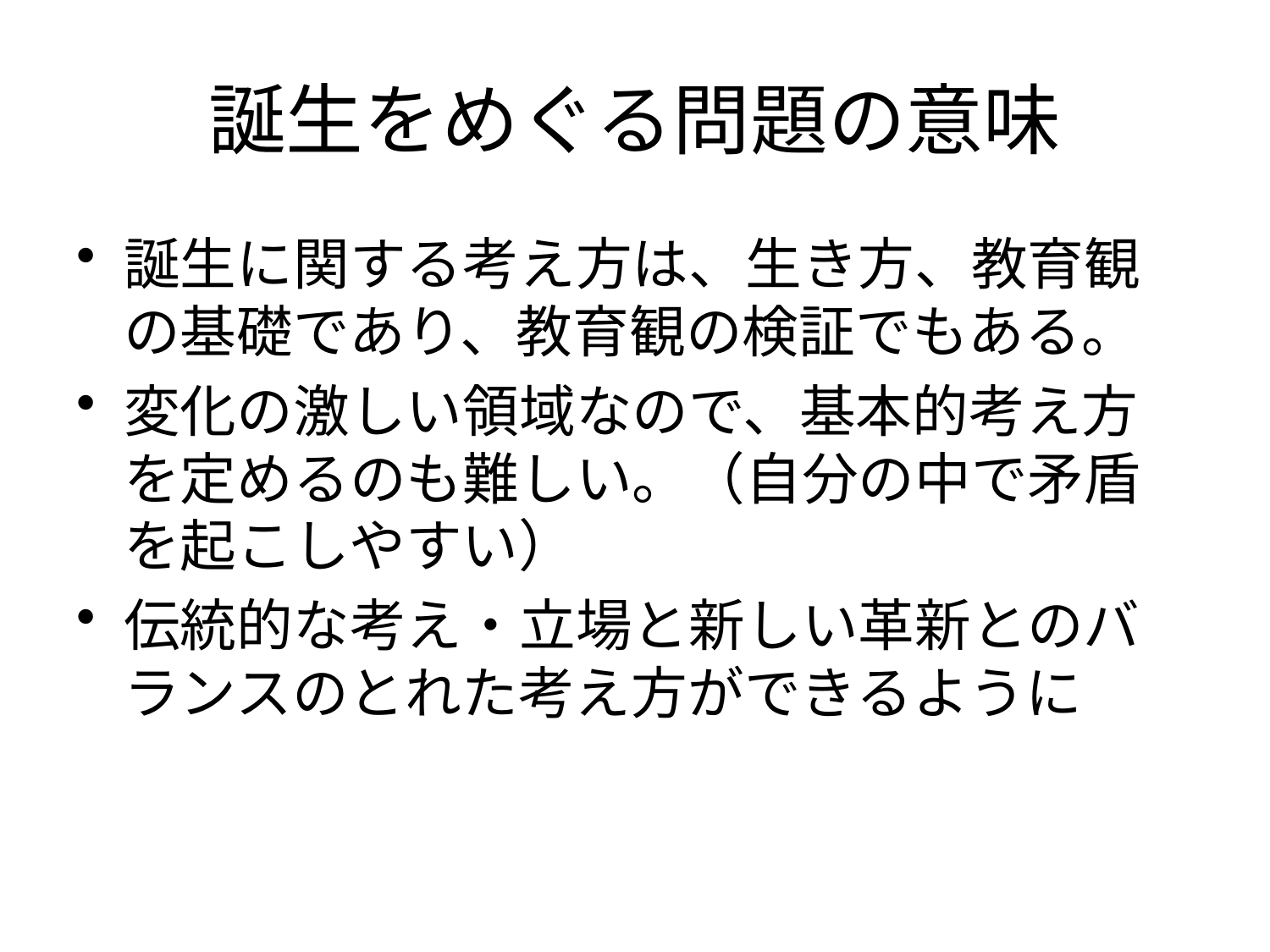

# 誕生をめぐる問題の意味
誕生に関する考え方は、生き方、教育観の基礎であり、教育観の検証でもある。
変化の激しい領域なので、基本的考え方を定めるのも難しい。（自分の中で矛盾を起こしやすい）
伝統的な考え・立場と新しい革新とのバランスのとれた考え方ができるように